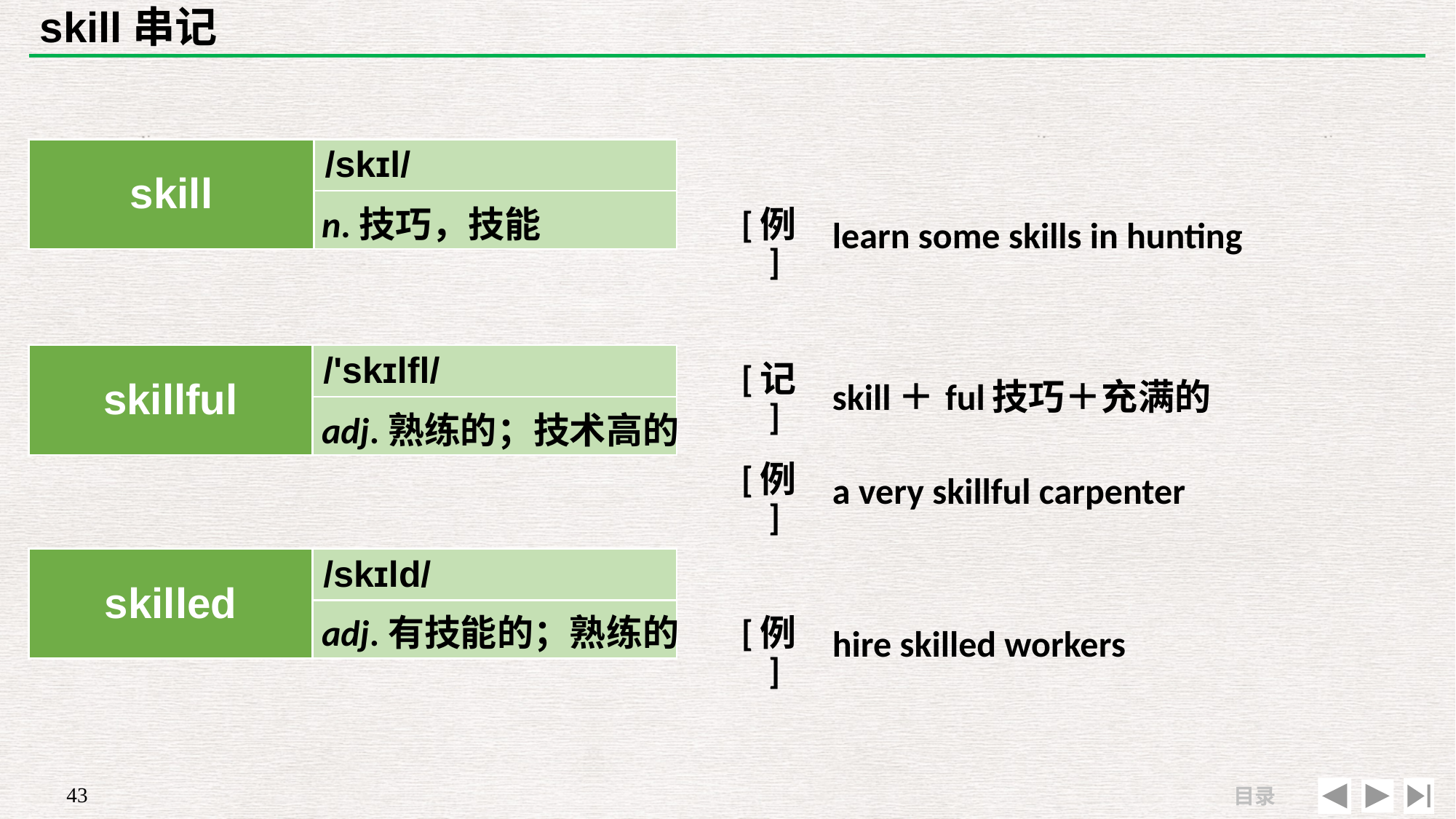

# skill串记

| skill | /skɪl/ |
| --- | --- |
|  |  |
|  |  |
| --- | --- |
| [例] | learn some skills in hunting |
n.技巧，技能
| [记] | skill＋ful技巧＋充满的 |
| --- | --- |
| [例] | a very skillful carpenter |
| skillful | /'skɪlfl/ |
| --- | --- |
|  |  |
adj.熟练的；技术高的
| skilled | /skɪld/ |
| --- | --- |
|  |  |
|  |  |
| --- | --- |
| [例] | hire skilled workers |
adj.有技能的；熟练的